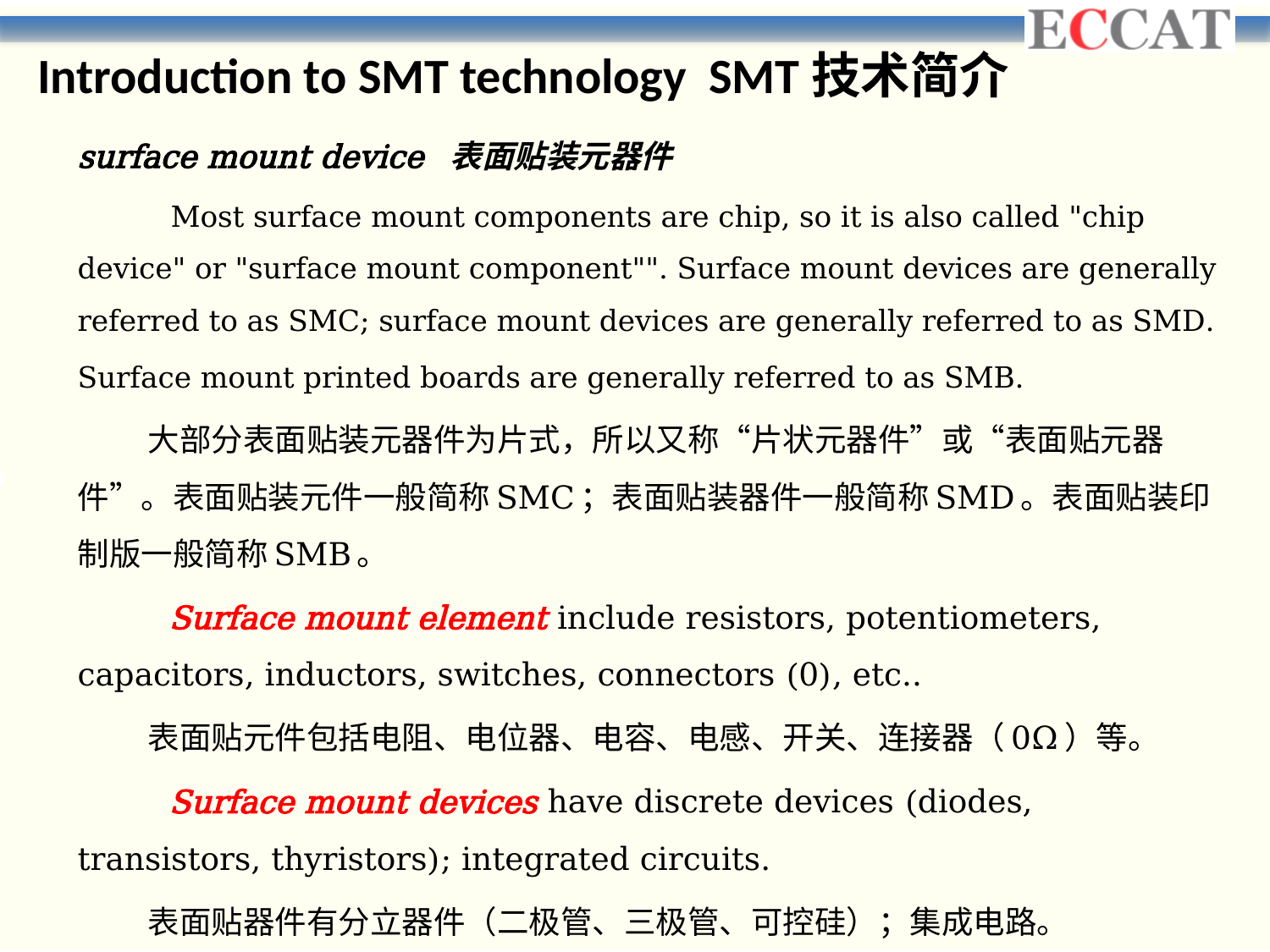

Introduction to SMT technology  SMT技术简介
surface mount device  表面贴装元器件
           Most surface mount components are chip, so it is also called "chip device" or "surface mount component"". Surface mount devices are generally referred to as SMC; surface mount devices are generally referred to as SMD. Surface mount printed boards are generally referred to as SMB.
         大部分表面贴装元器件为片式，所以又称“片状元器件”或“表面贴元器件”。表面贴装元件一般简称SMC；表面贴装器件一般简称SMD。表面贴装印制版一般简称SMB。
         Surface mount element include resistors, potentiometers, capacitors, inductors, switches, connectors (0), etc..
         表面贴元件包括电阻、电位器、电容、电感、开关、连接器（0Ω）等。
         Surface mount devices have discrete devices (diodes, transistors, thyristors); integrated circuits.
         表面贴器件有分立器件（二极管、三极管、可控硅）；集成电路。